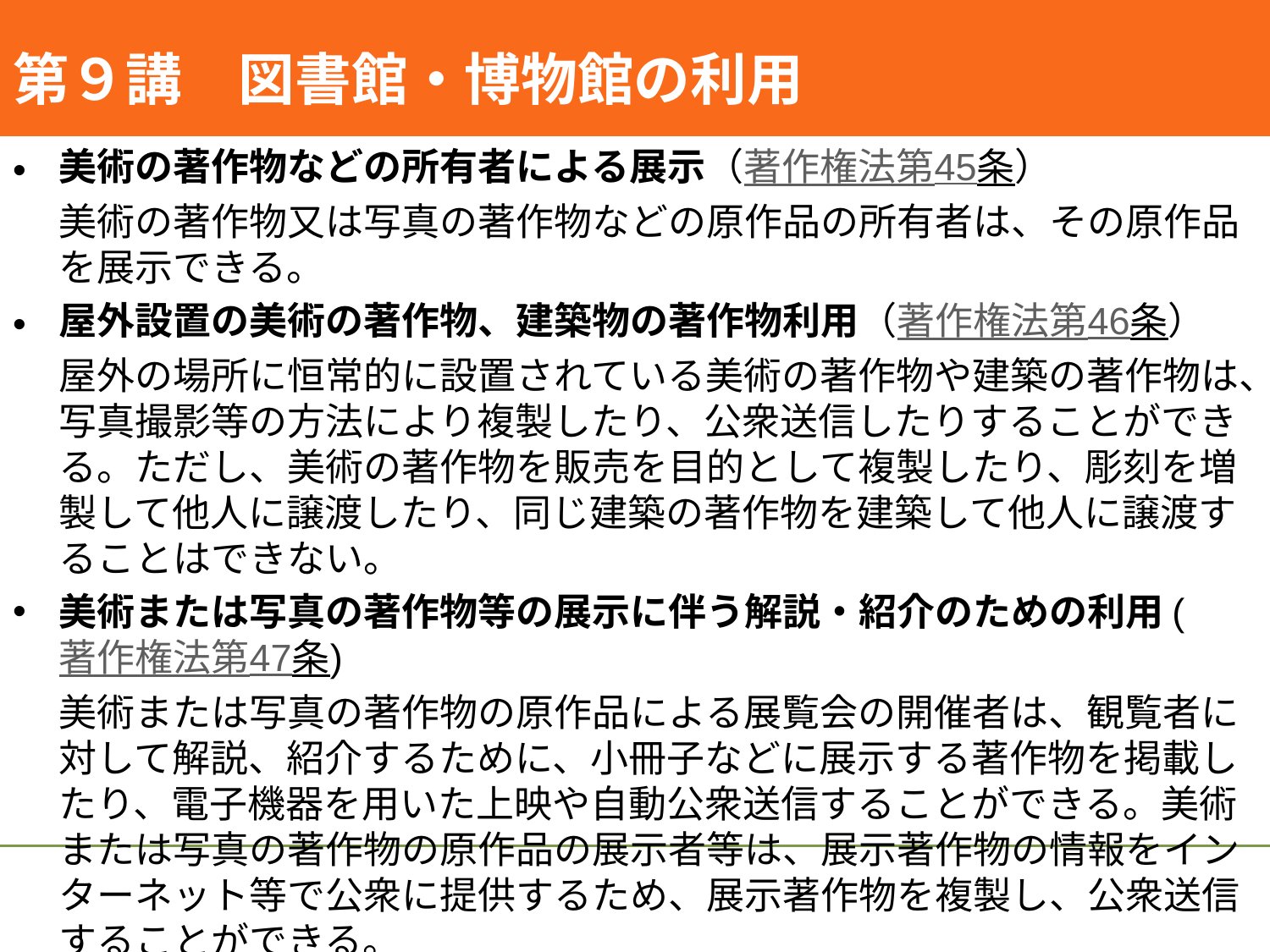

#
第９講　図書館・博物館の利用
美術の著作物などの所有者による展示（著作権法第45条）
美術の著作物又は写真の著作物などの原作品の所有者は、その原作品を展示できる。
屋外設置の美術の著作物、建築物の著作物利用（著作権法第46条）
屋外の場所に恒常的に設置されている美術の著作物や建築の著作物は、写真撮影等の方法により複製したり、公衆送信したりすることができる。ただし、美術の著作物を販売を目的として複製したり、彫刻を増製して他人に譲渡したり、同じ建築の著作物を建築して他人に譲渡することはできない。
美術または写真の著作物等の展示に伴う解説・紹介のための利用(著作権法第47条)
美術または写真の著作物の原作品による展覧会の開催者は、観覧者に対して解説、紹介するために、小冊子などに展示する著作物を掲載したり、電子機器を用いた上映や自動公衆送信することができる。美術または写真の著作物の原作品の展示者等は、展示著作物の情報をインターネット等で公衆に提供するため、展示著作物を複製し、公衆送信することができる。